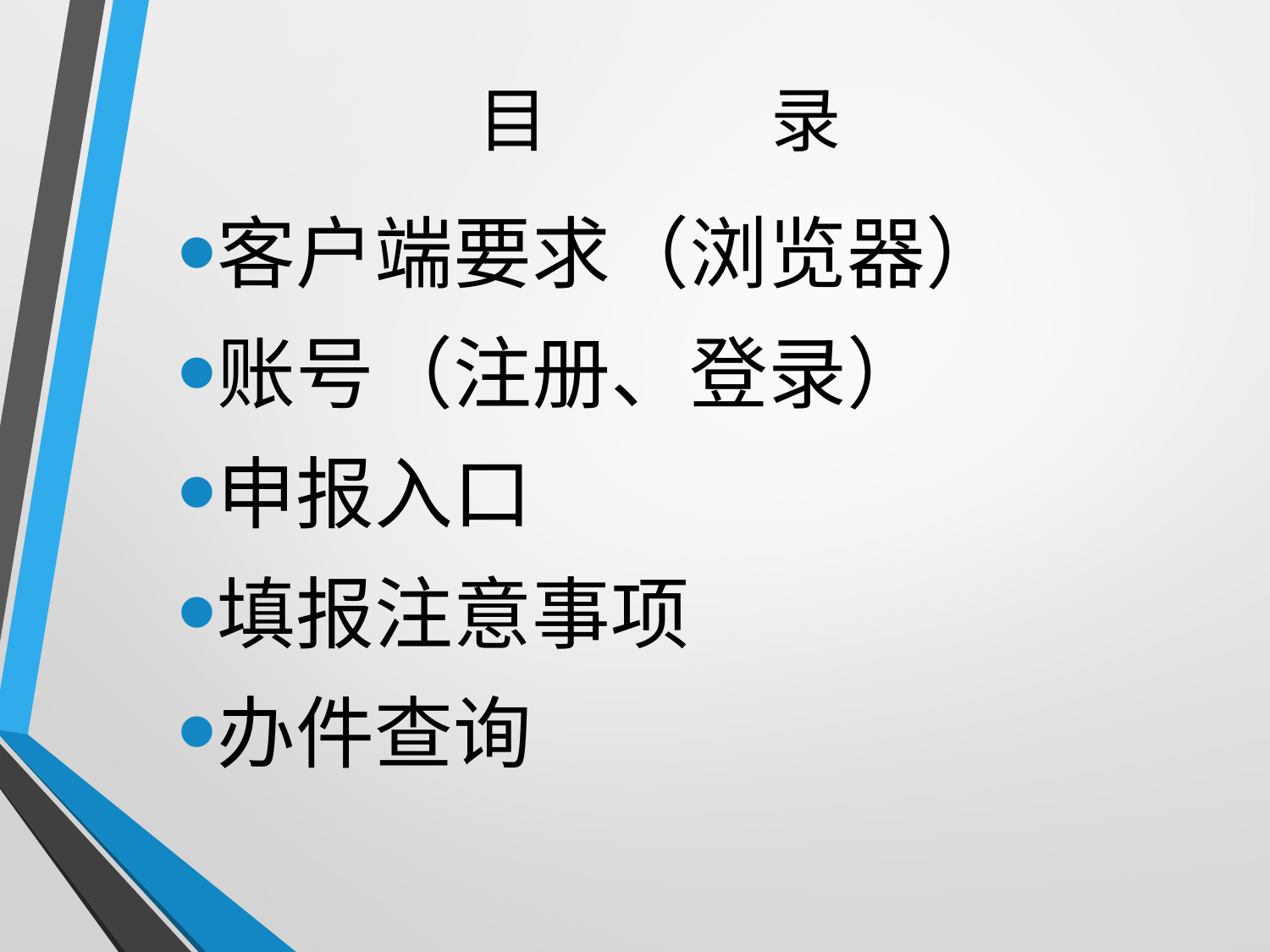

# 目              录
客户端要求（浏览器）
账号（注册、登录）
申报入口
填报注意事项
办件查询